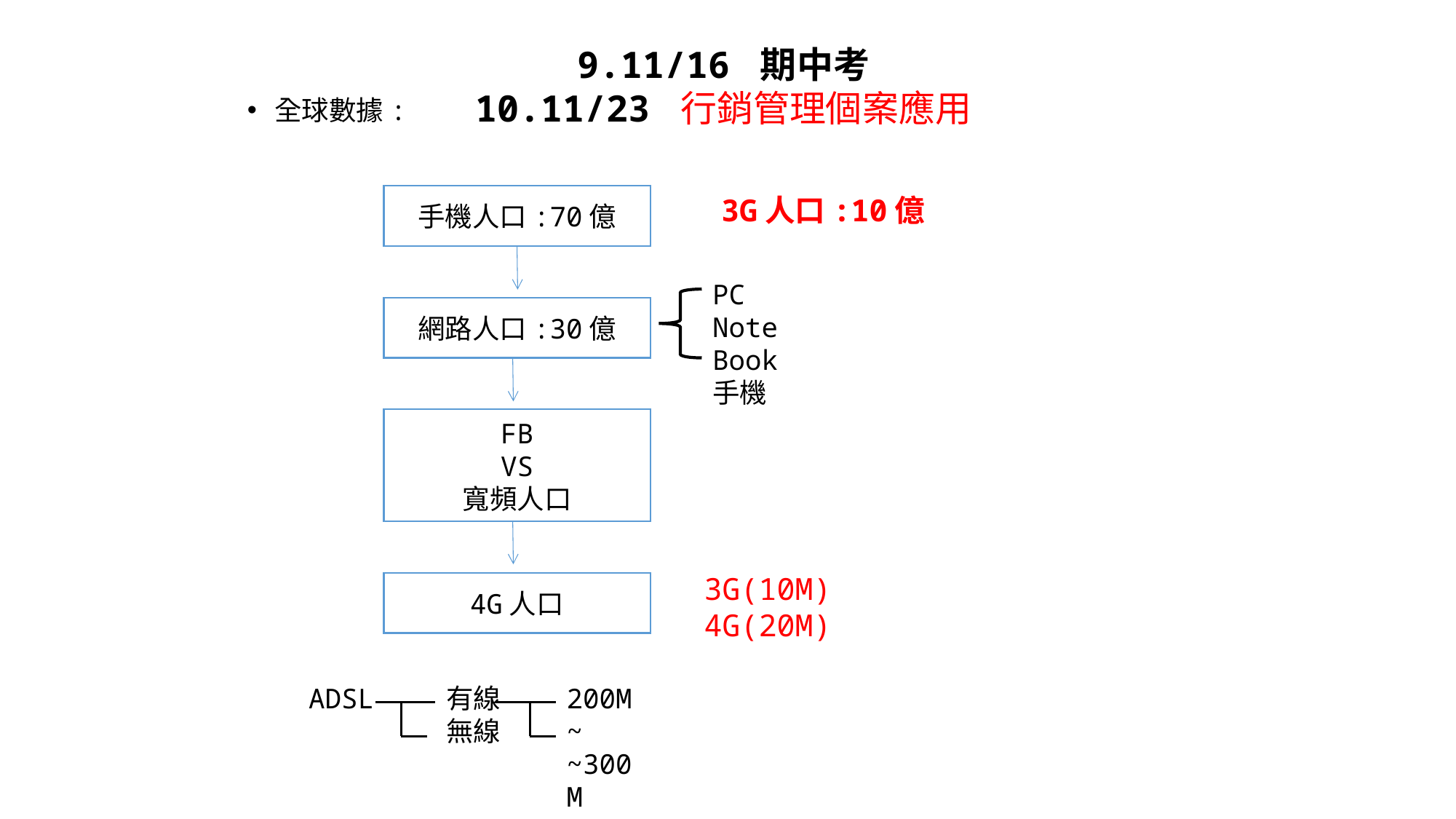

9.11/16 期中考
10.11/23 行銷管理個案應用
全球數據:
手機人口:70億
3G人口:10億
PC
Note Book
手機

網路人口:30億
FB
VS
寬頻人口
3G(10M)
4G(20M)
4G人口
ADSL
有線
無線
200M~
~300M